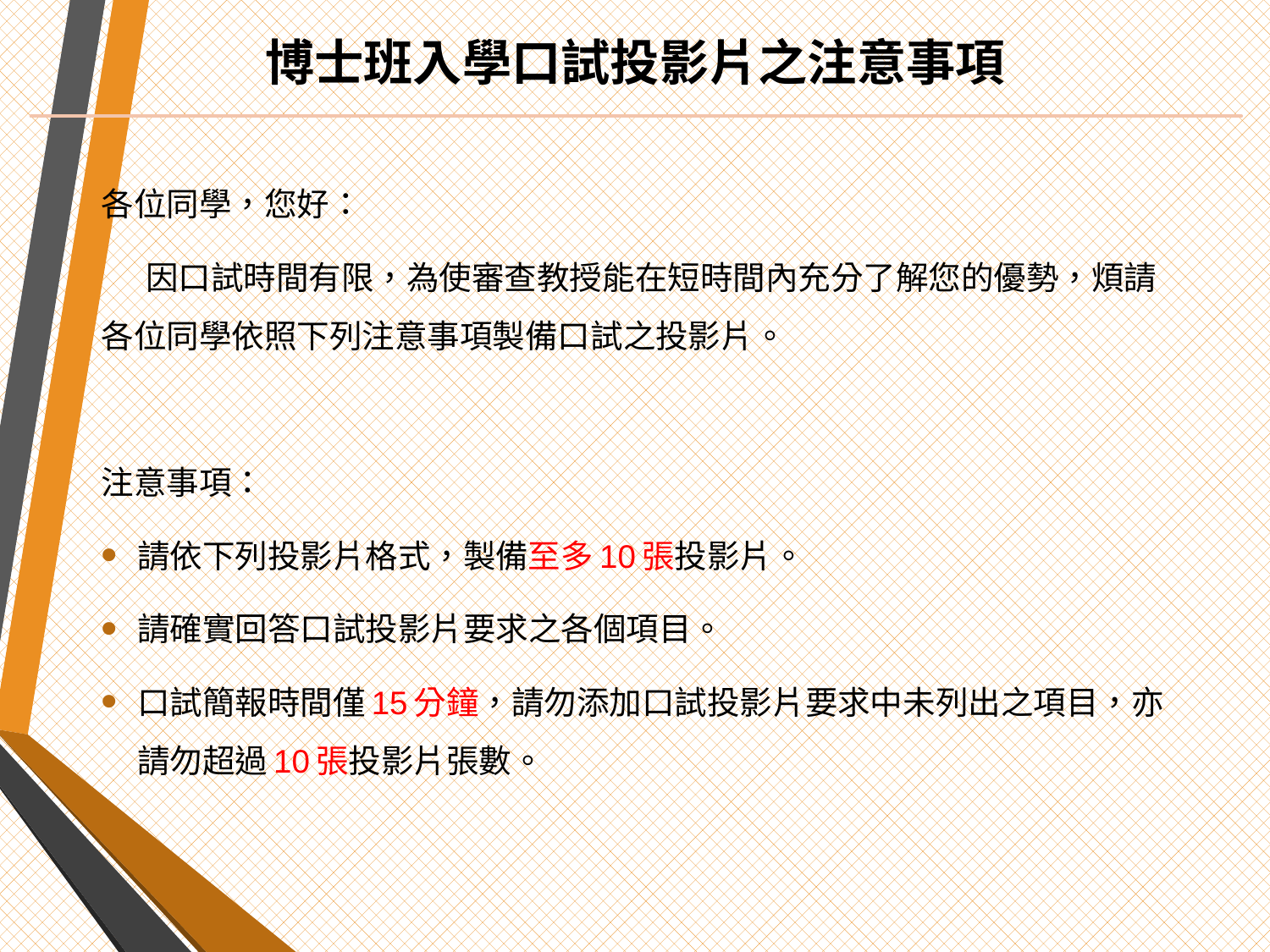

博士班入學口試投影片之注意事項
各位同學，您好：
因口試時間有限，為使審查教授能在短時間內充分了解您的優勢，煩請各位同學依照下列注意事項製備口試之投影片。

注意事項：
請依下列投影片格式，製備至多10張投影片。
請確實回答口試投影片要求之各個項目。
口試簡報時間僅15分鐘，請勿添加口試投影片要求中未列出之項目，亦請勿超過10張投影片張數。